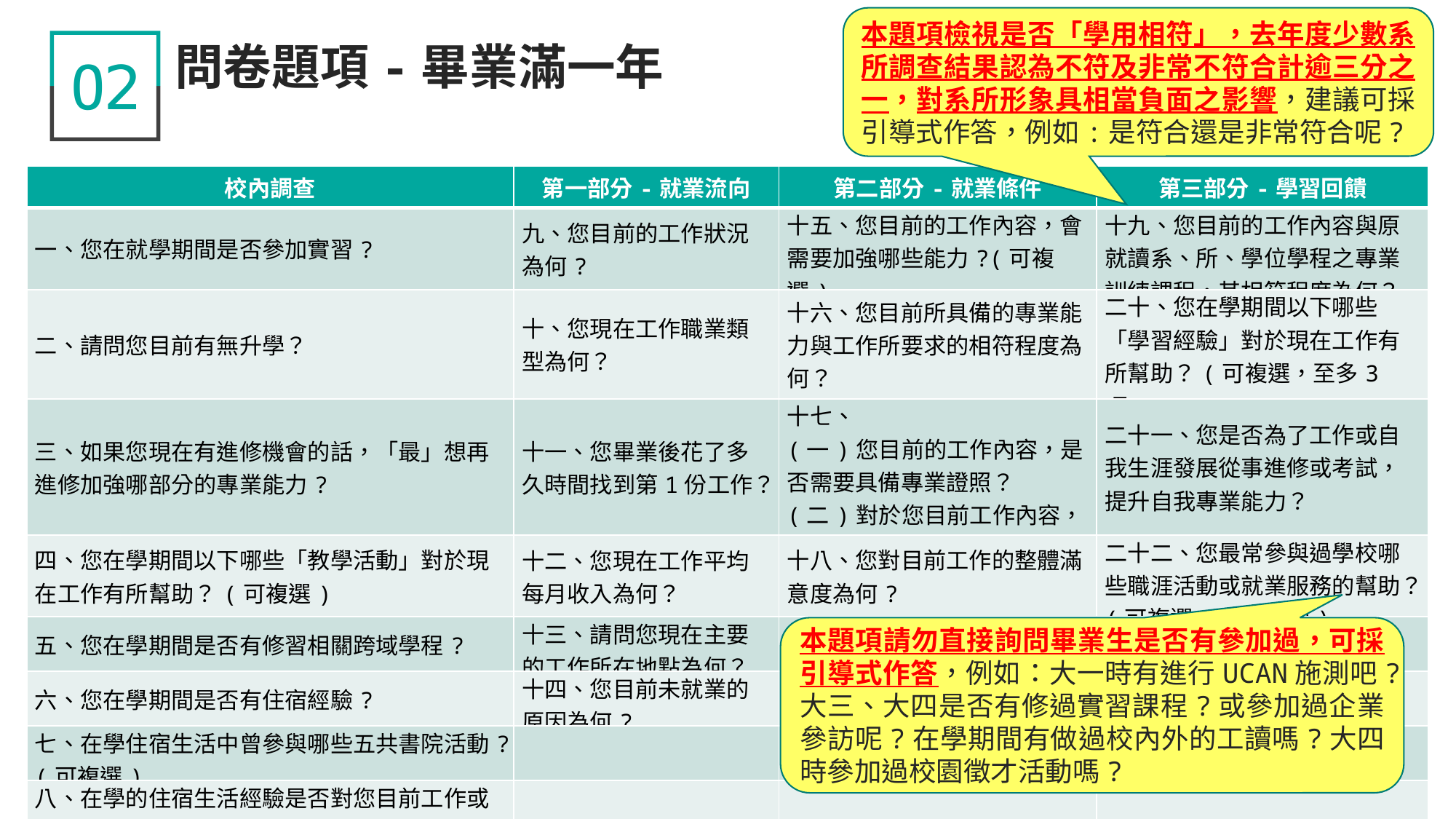

本題項檢視是否「學用相符」，去年度少數系所調查結果認為不符及非常不符合計逾三分之一，對系所形象具相當負面之影響，建議可採引導式作答，例如:是符合還是非常符合呢?

問卷題項-畢業滿一年
02

| 校內調查 | 第一部分-就業流向 | 第二部分-就業條件 | 第三部分-學習回饋 |
| --- | --- | --- | --- |
| 一、您在就學期間是否參加實習? | 九、您目前的工作狀況為何? | 十五、您目前的工作內容，會需要加強哪些能力?(可複選) | 十九、您目前的工作內容與原就讀系、所、學位學程之專業訓練課程，其相符程度為何？ |
| 二、請問您目前有無升學？ | 十、您現在工作職業類型為何？ | 十六、您目前所具備的專業能力與工作所要求的相符程度為何？ | 二十、您在學期間以下哪些「學習經驗」對於現在工作有所幫助？(可複選，至多3項) |
| 三、如果您現在有進修機會的話，「最」想再進修加強哪部分的專業能力? | 十一、您畢業後花了多久時間找到第1份工作？ | 十七、 (一)您目前的工作內容，是否需要具備專業證照？ (二)對於您目前工作內容，請推薦或建議考取的證照。 | 二十一、您是否為了工作或自我生涯發展從事進修或考試，提升自我專業能力？ |
| 四、您在學期間以下哪些「教學活動」對於現在工作有所幫助？(可複選) | 十二、您現在工作平均每月收入為何？ | 十八、您對目前工作的整體滿意度為何? | 二十二、您最常參與過學校哪些職涯活動或就業服務的幫助？(可複選，至多3項) |
| 五、您在學期間是否有修習相關跨域學程? | 十三、請問您現在主要的工作所在地點為何？ |  |  |
| 六、您在學期間是否有住宿經驗? | 十四、您目前未就業的原因為何? |  |  |
| 七、在學住宿生活中曾參與哪些五共書院活動?(可複選) |  |  |  |
| 八、在學的住宿生活經驗是否對您目前工作或職涯發展有所幫助? |  |  |  |
本題項請勿直接詢問畢業生是否有參加過，可採引導式作答，例如：大一時有進行UCAN施測吧?大三、大四是否有修過實習課程?或參加過企業參訪呢?在學期間有做過校內外的工讀嗎?大四時參加過校園徵才活動嗎?
9